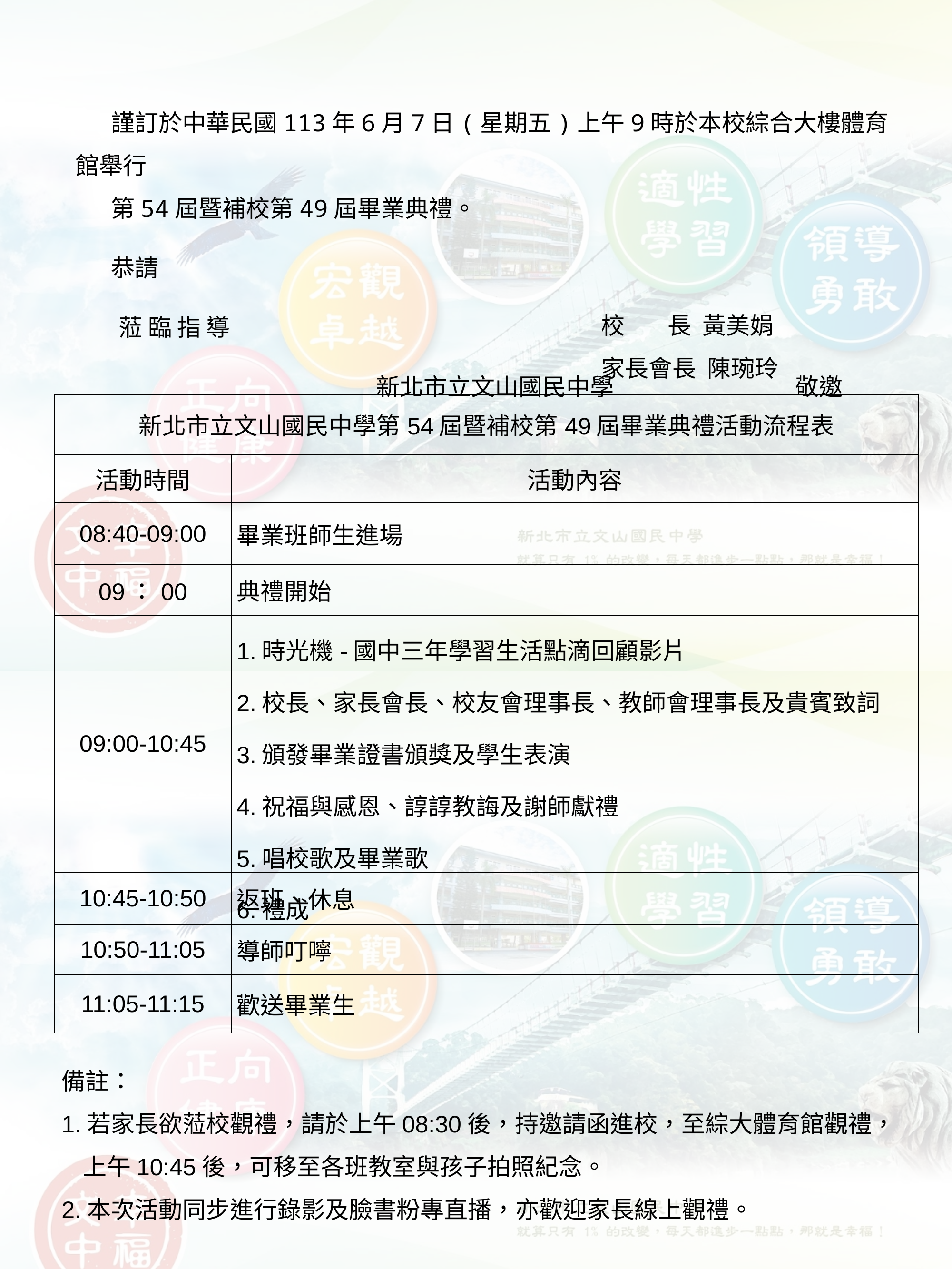

謹訂於中華民國113年6月7日(星期五)上午9時於本校綜合大樓體育館舉行
第54屆暨補校第49屆畢業典禮。

恭請

蒞 臨 指 導

                                               新北市立文山國民中學                                  敬邀

校        長  黃美娟
家長會長  陳琬玲
| 新北市立文山國民中學第54屆暨補校第49屆畢業典禮活動流程表 |  |
| --- | --- |
| 活動時間 | 活動內容 |
| 08:40-09:00 | 畢業班師生進場 |
| 09：00 | 典禮開始 |
| 09:00-10:45 | 1.時光機-國中三年學習生活點滴回顧影片 2.校長、家長會長、校友會理事長、教師會理事長及貴賓致詞 3.頒發畢業證書頒獎及學生表演 4.祝福與感恩、諄諄教誨及謝師獻禮 5.唱校歌及畢業歌 6.禮成 |
| 10:45-10:50 | 返班、休息 |
| 10:50-11:05 | 導師叮嚀 |
| 11:05-11:15 | 歡送畢業生 |
備註：
1.若家長欲蒞校觀禮，請於上午08:30後，持邀請函進校，至綜大體育館觀禮，
   上午10:45後，可移至各班教室與孩子拍照紀念。
2.本次活動同步進行錄影及臉書粉專直播，亦歡迎家長線上觀禮。